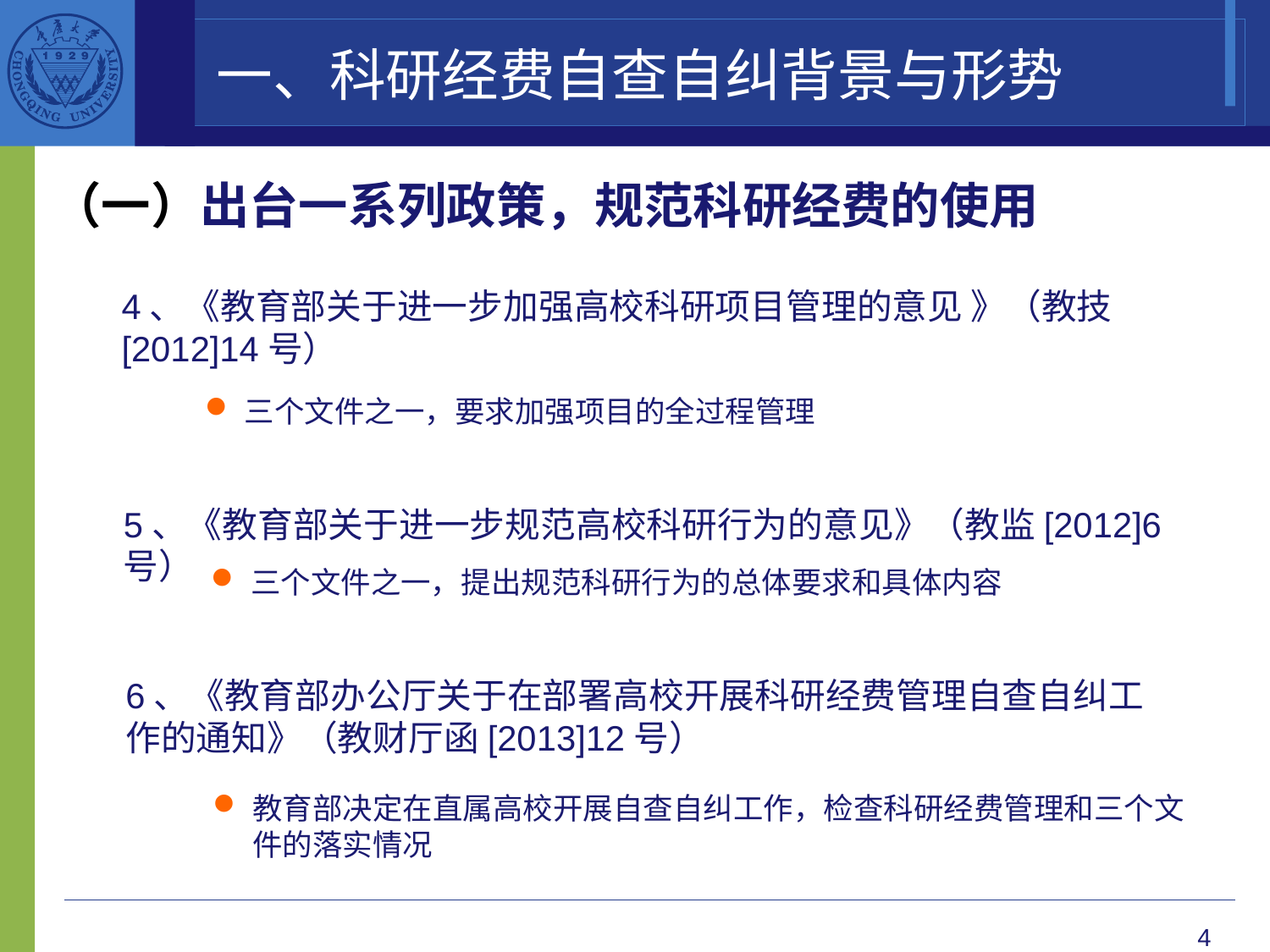

一、科研经费自查自纠背景与形势
（一）出台一系列政策，规范科研经费的使用
4、《教育部关于进一步加强高校科研项目管理的意见 》（教技[2012]14号）

三个文件之一，要求加强项目的全过程管理

5、《教育部关于进一步规范高校科研行为的意见》（教监[2012]6号）

三个文件之一，提出规范科研行为的总体要求和具体内容

6、《教育部办公厅关于在部署高校开展科研经费管理自查自纠工作的通知》（教财厅函[2013]12号）

教育部决定在直属高校开展自查自纠工作，检查科研经费管理和三个文件的落实情况

4